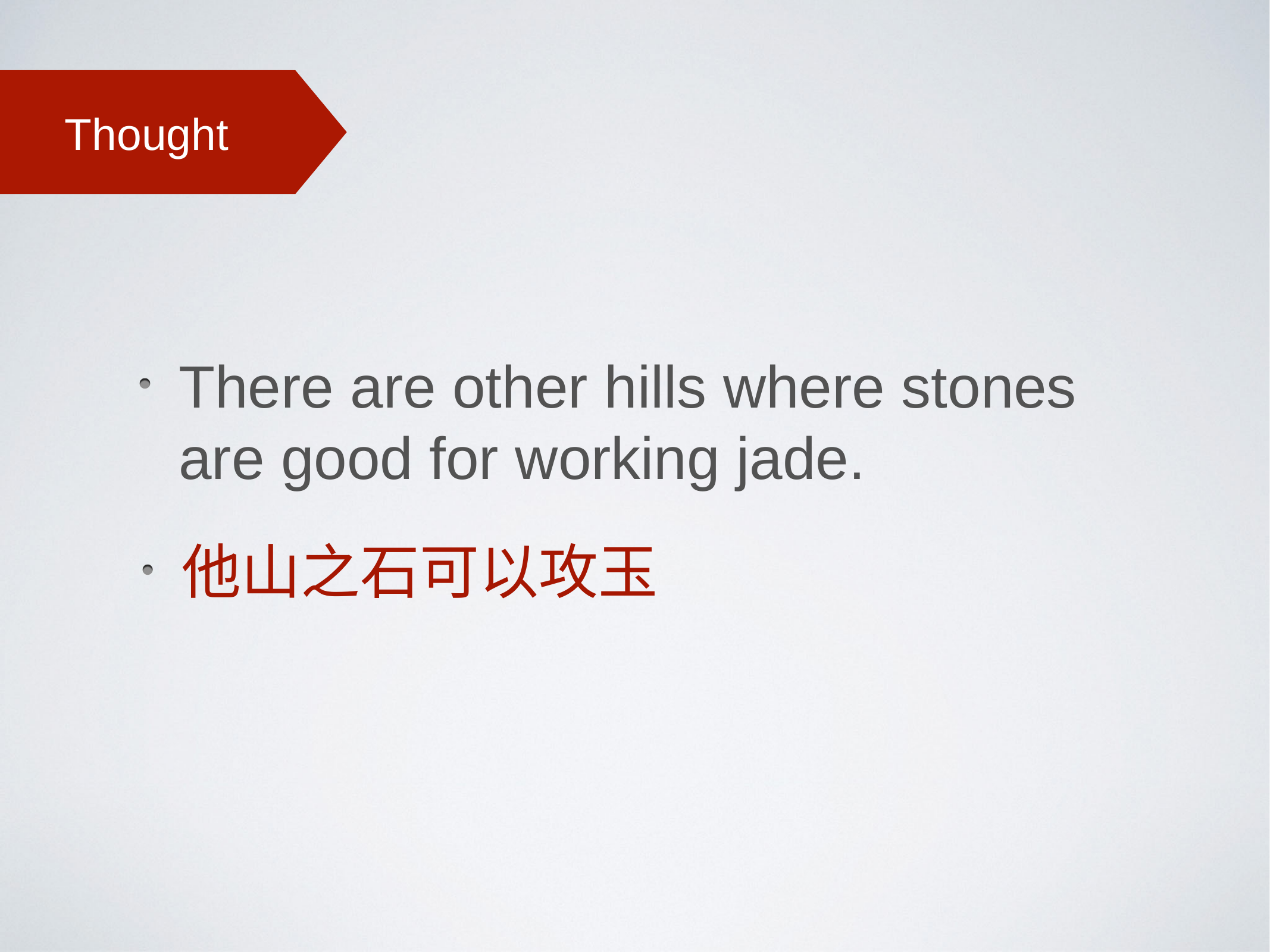

Thought
There are other hills where stones are good for working jade.
他山之石可以攻玉
20